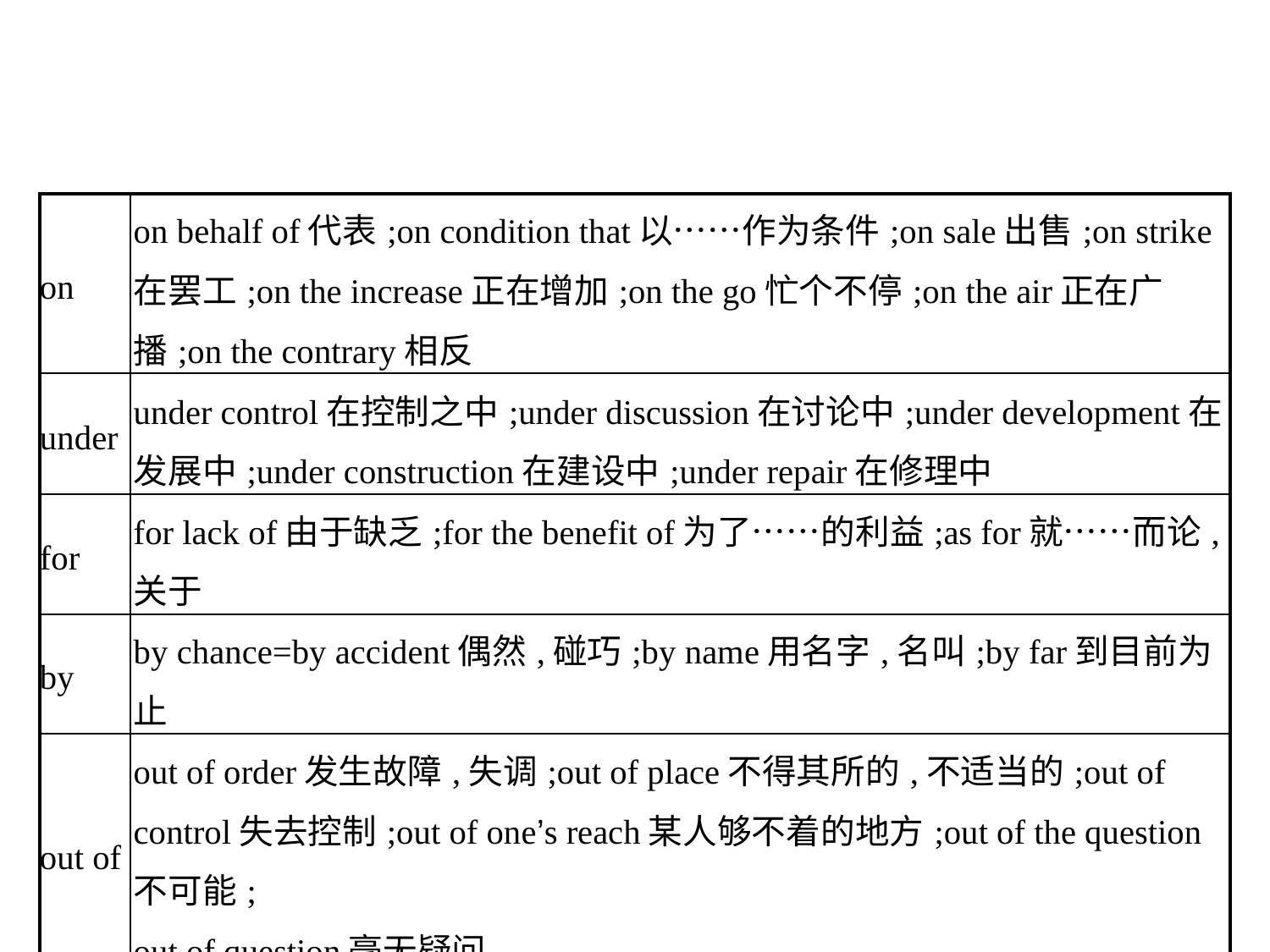

| on | on behalf of代表;on condition that以……作为条件;on sale出售;on strike在罢工;on the increase正在增加;on the go忙个不停;on the air正在广播;on the contrary相反 |
| --- | --- |
| under | under control在控制之中;under discussion在讨论中;under development在发展中;under construction在建设中;under repair在修理中 |
| for | for lack of由于缺乏;for the benefit of为了……的利益;as for就……而论,关于 |
| by | by chance=by accident偶然,碰巧;by name用名字,名叫;by far到目前为止 |
| out of | out of order发生故障,失调;out of place不得其所的,不适当的;out of control失去控制;out of one’s reach某人够不着的地方;out of the question不可能; out of question毫无疑问 |